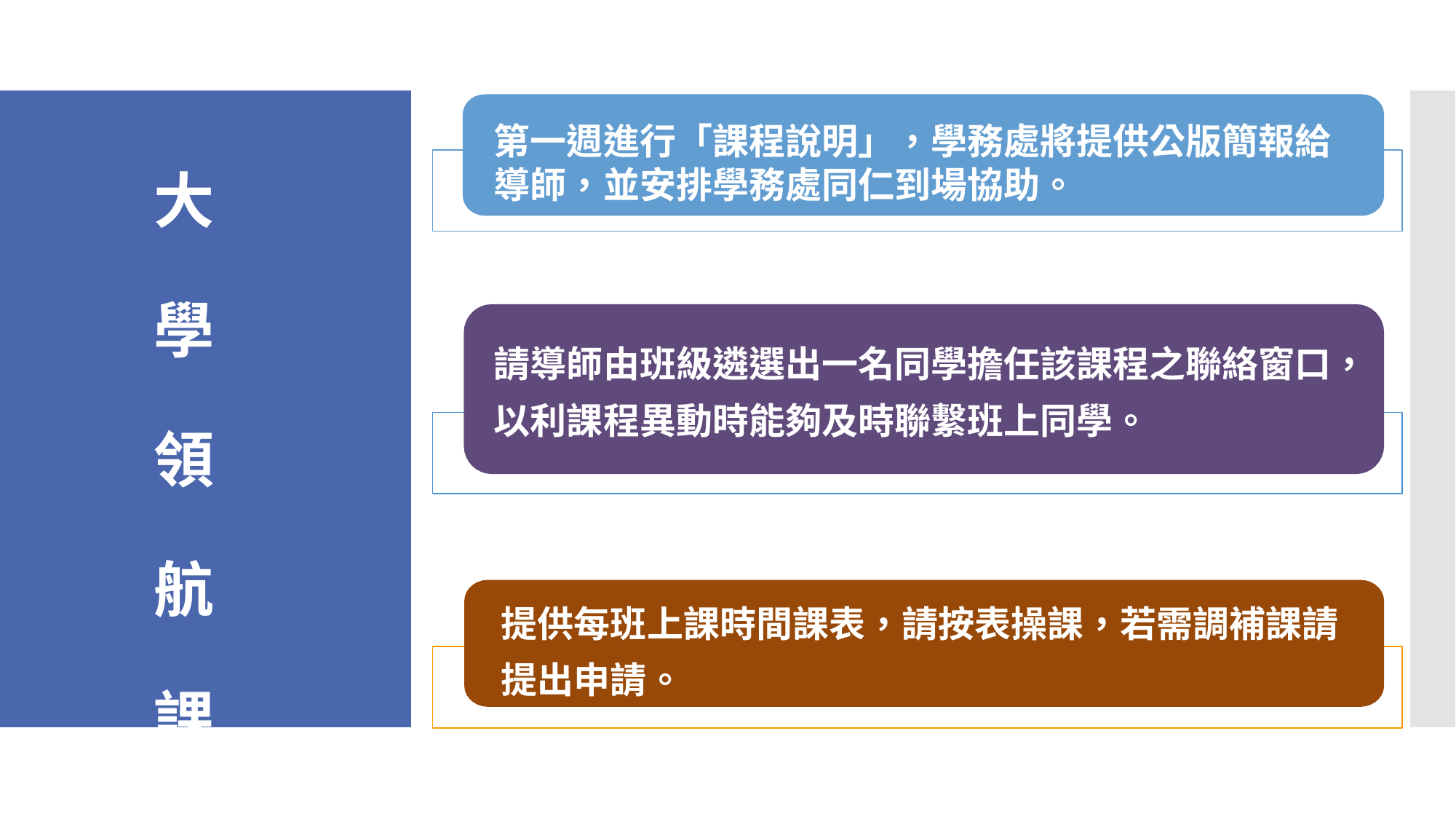

# 第一週進行「課程說明」，學務處將提供公版簡報給導師，並安排學務處同仁到場協助。

大 學 領 航 課 程 說 明

請導師由班級遴選出一名同學擔任該課程之聯絡窗口，以利課程異動時能夠及時聯繫班上同學。

提供每班上課時間課表，請按表操課，若需調補課請 提出申請。